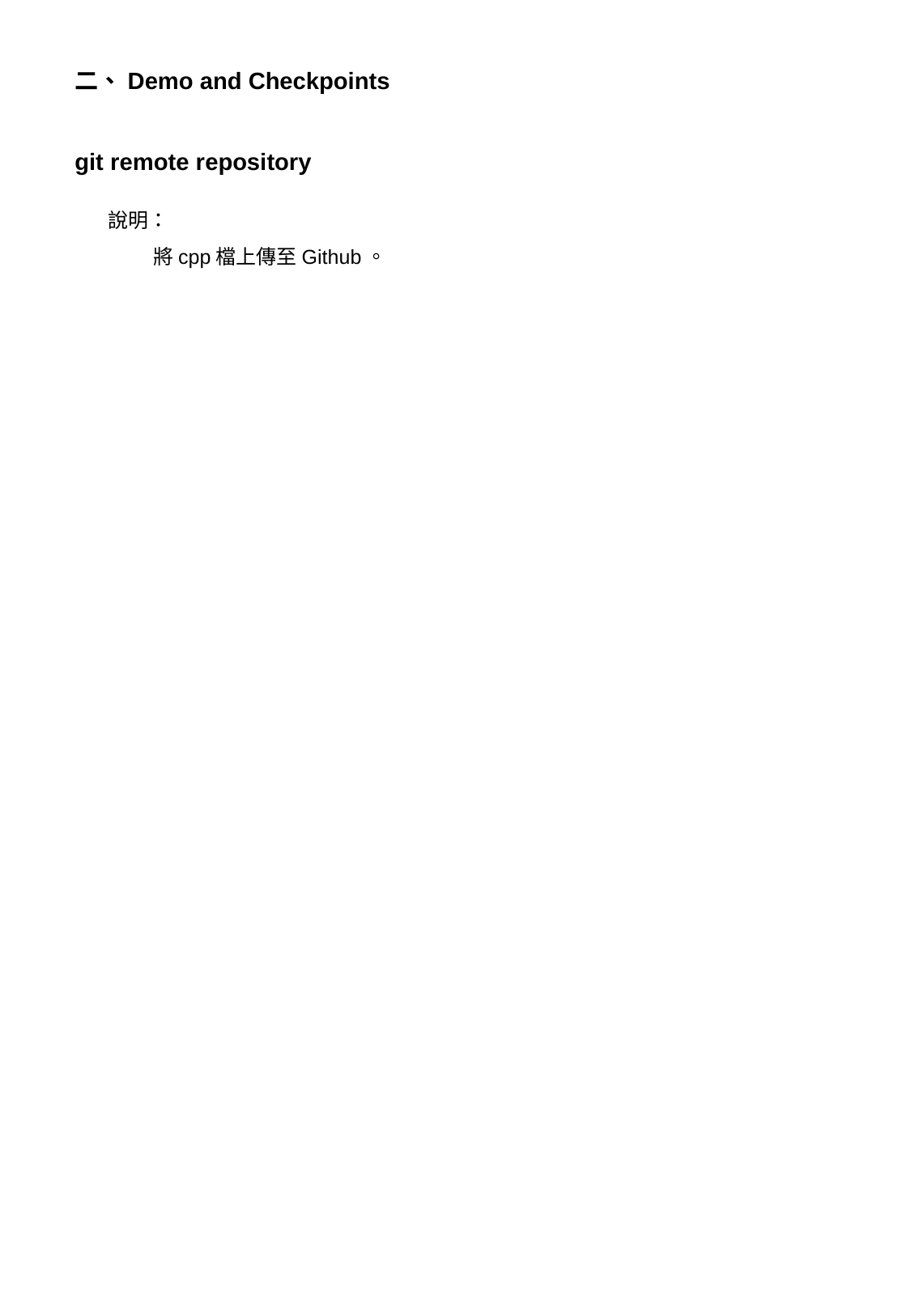

二、Demo and Checkpoints
# git remote repository
說明：
         將cpp檔上傳至Github。